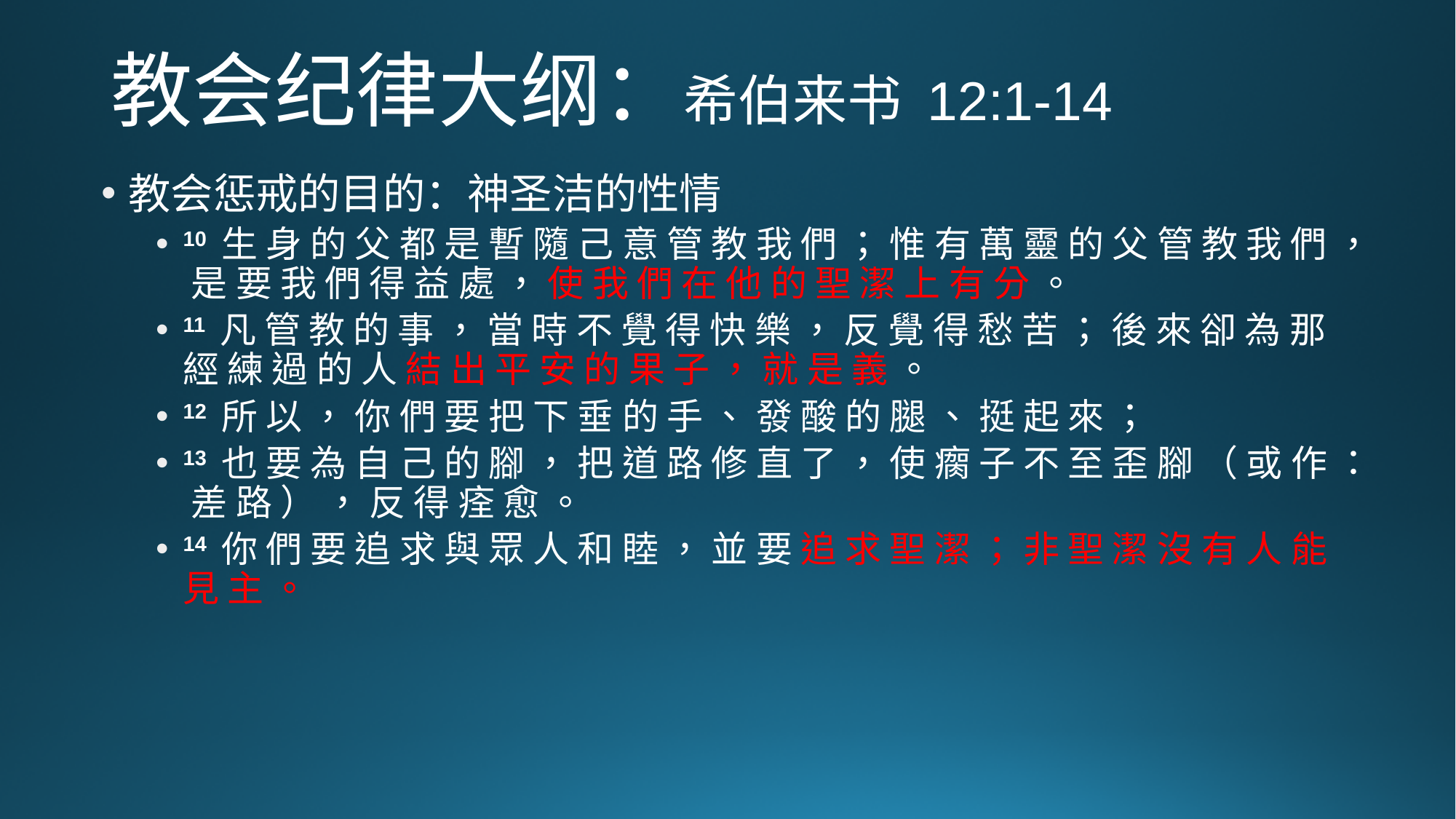

# 教会纪律大纲：希伯来书 12:1-14
教会惩戒的目的：神圣洁的性情
10 生 身 的 父 都 是 暫 隨 己 意 管 教 我 們 ； 惟 有 萬 靈 的 父 管 教 我 們 ， 是 要 我 們 得 益 處 ， 使 我 們 在 他 的 聖 潔 上 有 分 。
11 凡 管 教 的 事 ， 當 時 不 覺 得 快 樂 ， 反 覺 得 愁 苦 ； 後 來 卻 為 那 經 練 過 的 人 結 出 平 安 的 果 子 ， 就 是 義 。
12 所 以 ， 你 們 要 把 下 垂 的 手 、 發 酸 的 腿 、 挺 起 來 ；
13 也 要 為 自 己 的 腳 ， 把 道 路 修 直 了 ， 使 瘸 子 不 至 歪 腳 （ 或 作 ： 差 路 ） ， 反 得 痊 愈 。
14 你 們 要 追 求 與 眾 人 和 睦 ， 並 要 追 求 聖 潔 ； 非 聖 潔 沒 有 人 能 見 主 。